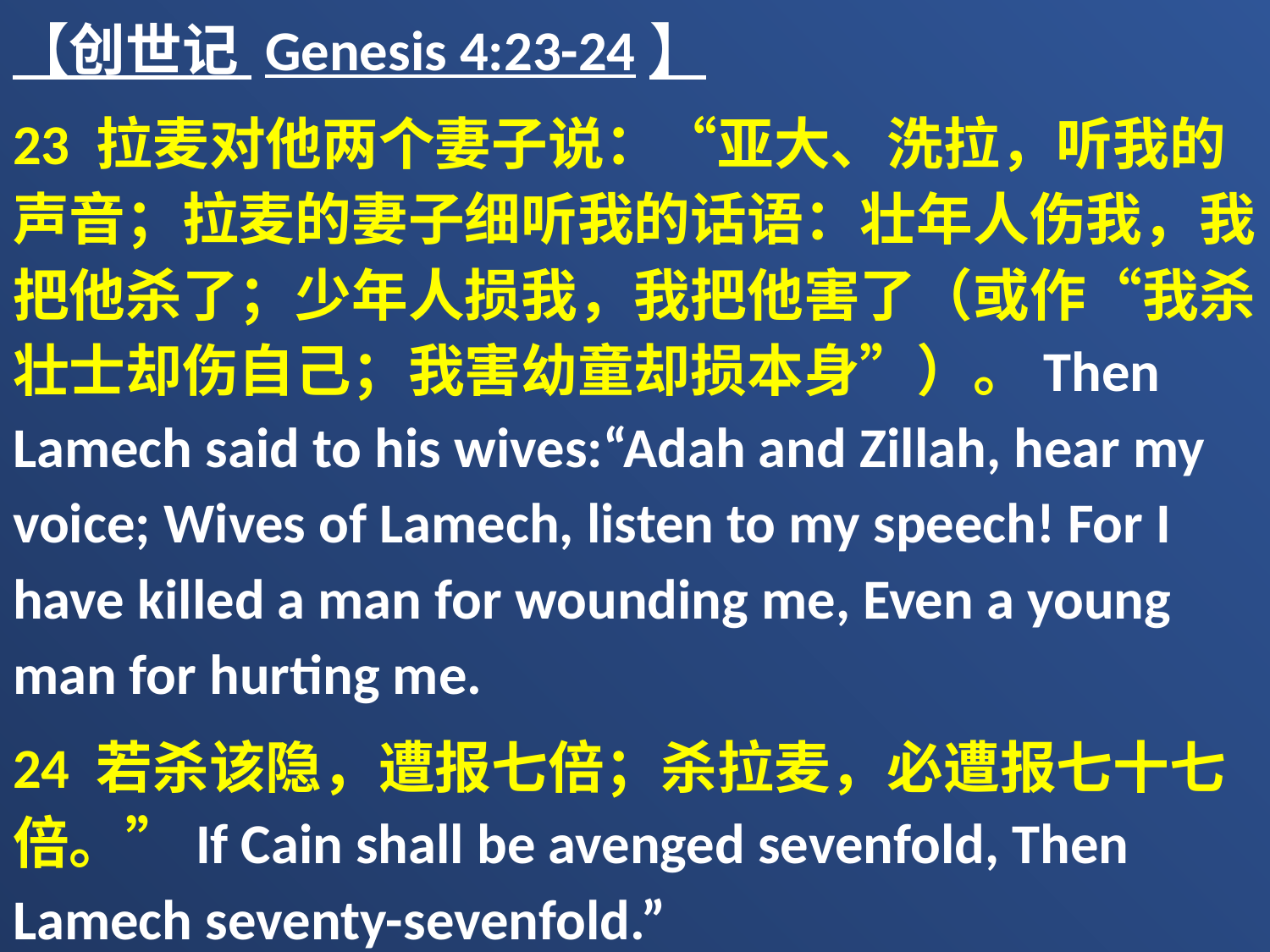

【创世记 Genesis 4:23-24】
23 拉麦对他两个妻子说：“亚大、洗拉，听我的声音；拉麦的妻子细听我的话语：壮年人伤我，我把他杀了；少年人损我，我把他害了（或作“我杀壮士却伤自己；我害幼童却损本身”）。Then Lamech said to his wives:“Adah and Zillah, hear my voice; Wives of Lamech, listen to my speech! For I have killed a man for wounding me, Even a young man for hurting me.
24 若杀该隐，遭报七倍；杀拉麦，必遭报七十七倍。”If Cain shall be avenged sevenfold, Then Lamech seventy-sevenfold.”